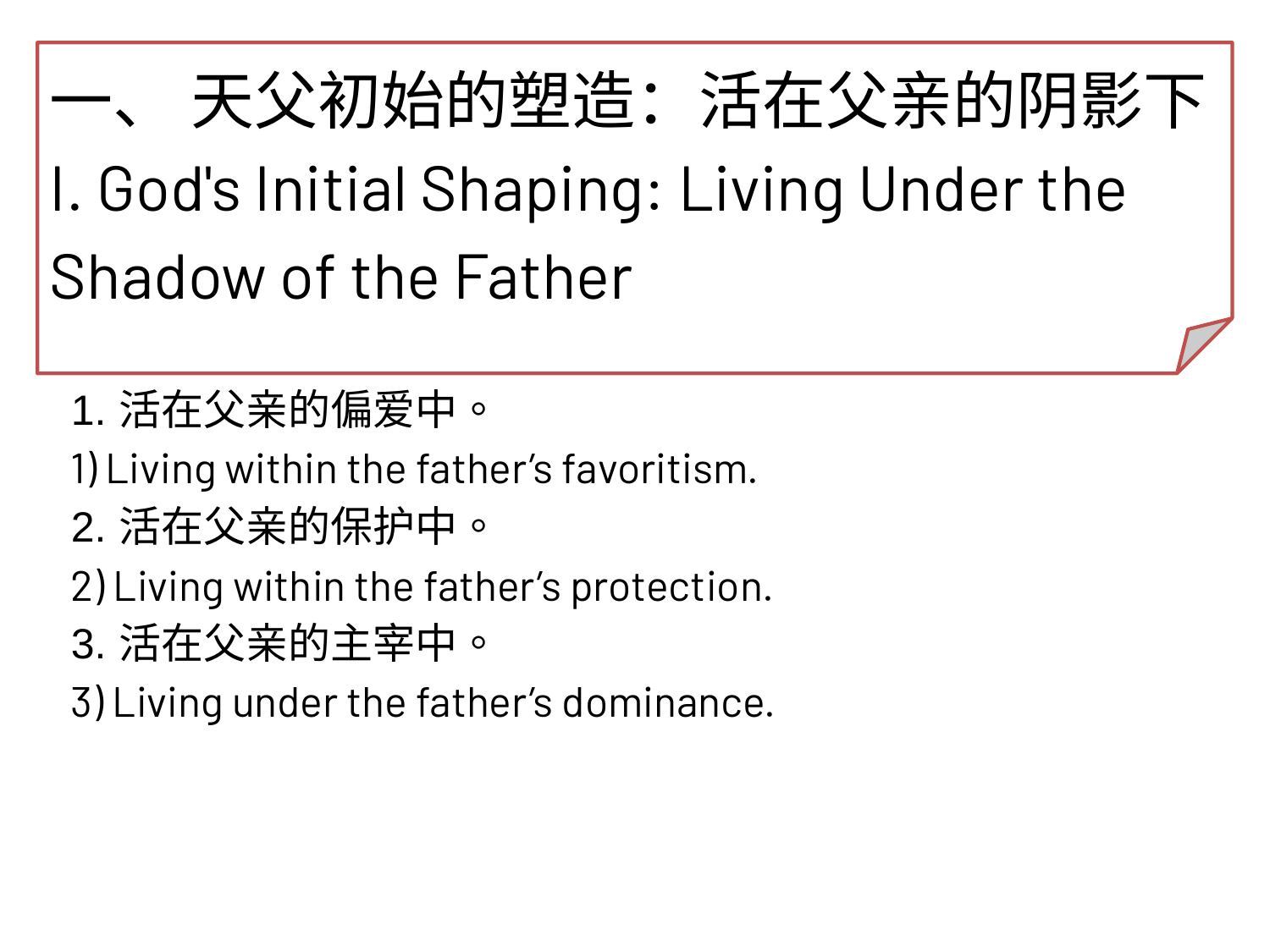

一、 天父初始的塑造：活在父亲的阴影下
I. God's Initial Shaping: Living Under the Shadow of the Father
活在父亲的偏爱中。
1) Living within the father’s favoritism.
活在父亲的保护中。
2) Living within the father’s protection.
活在父亲的主宰中。
3) Living under the father’s dominance.